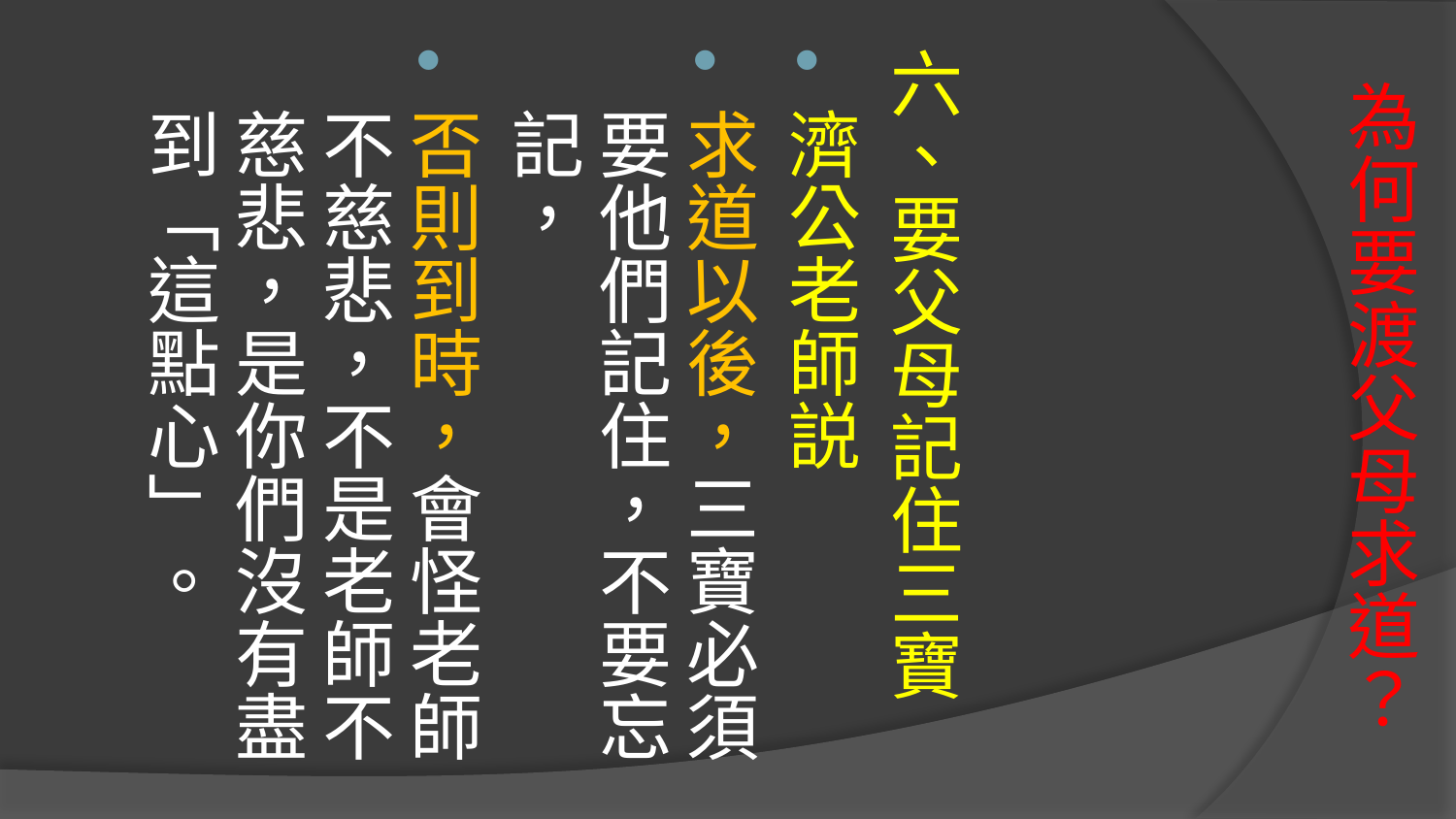

# 為何要渡父母求道？
六、要父母記住三寶
濟公老師説
求道以後，三寶必須要他們記住，不要忘記，
否則到時，會怪老師不慈悲，不是老師不慈悲，是你們沒有盡到「這點心」。